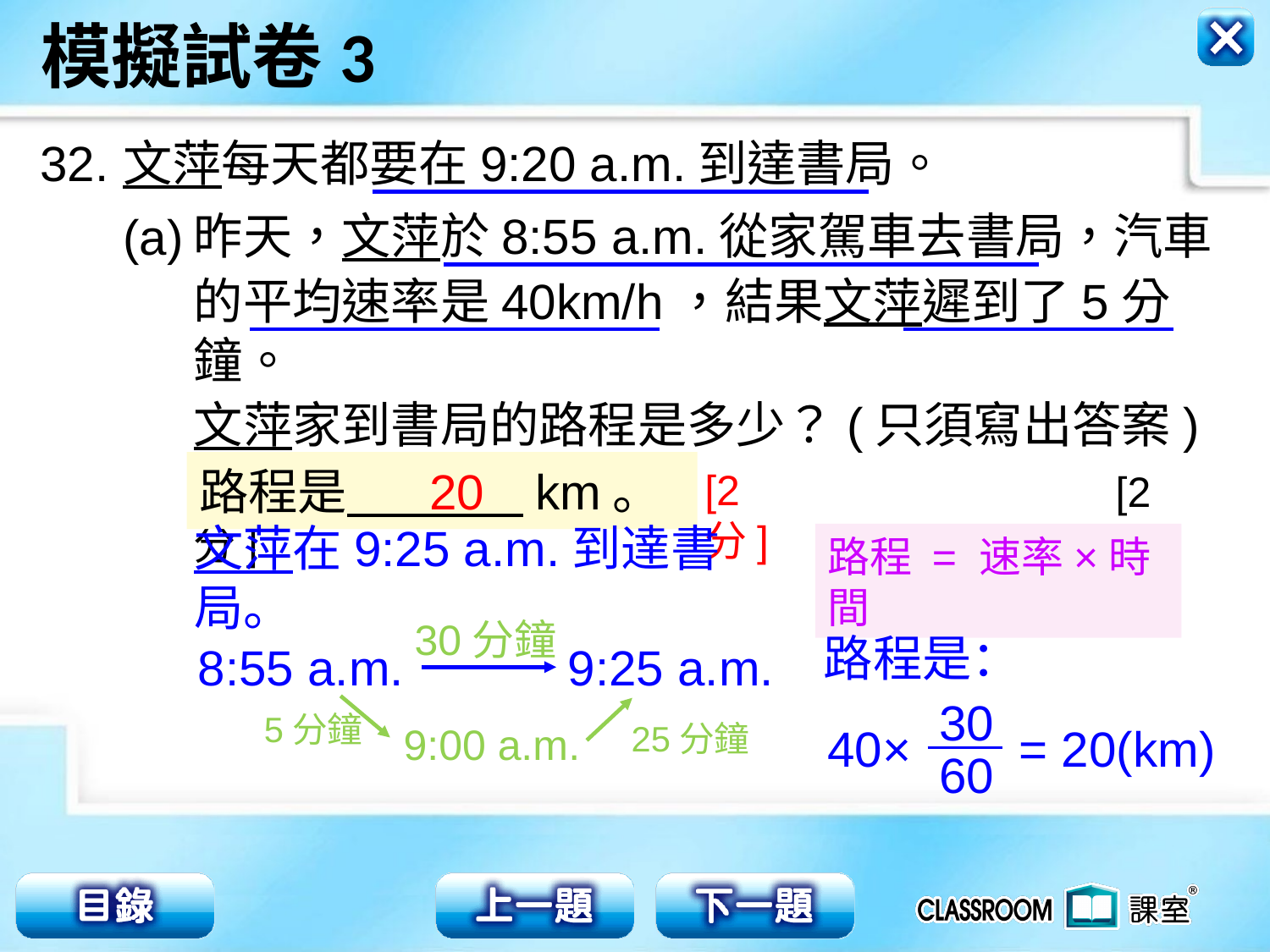

32.
文萍每天都要在9:20 a.m.到達書局。
(a)
昨天，文萍於8:55 a.m.從家駕車去書局，汽車
的平均速率是40km/h，結果文萍遲到了5分鐘。
文萍家到書局的路程是多少？(只須寫出答案)
                                                                   [2分]
路程是                km。
20
[2分]
文萍在9:25 a.m.到達書局。
路程 = 速率×時間
30分鐘
路程是：
8:55 a.m.
9:25 a.m.
30
60
40×
5分鐘
25分鐘
9:00 a.m.
= 20(km)